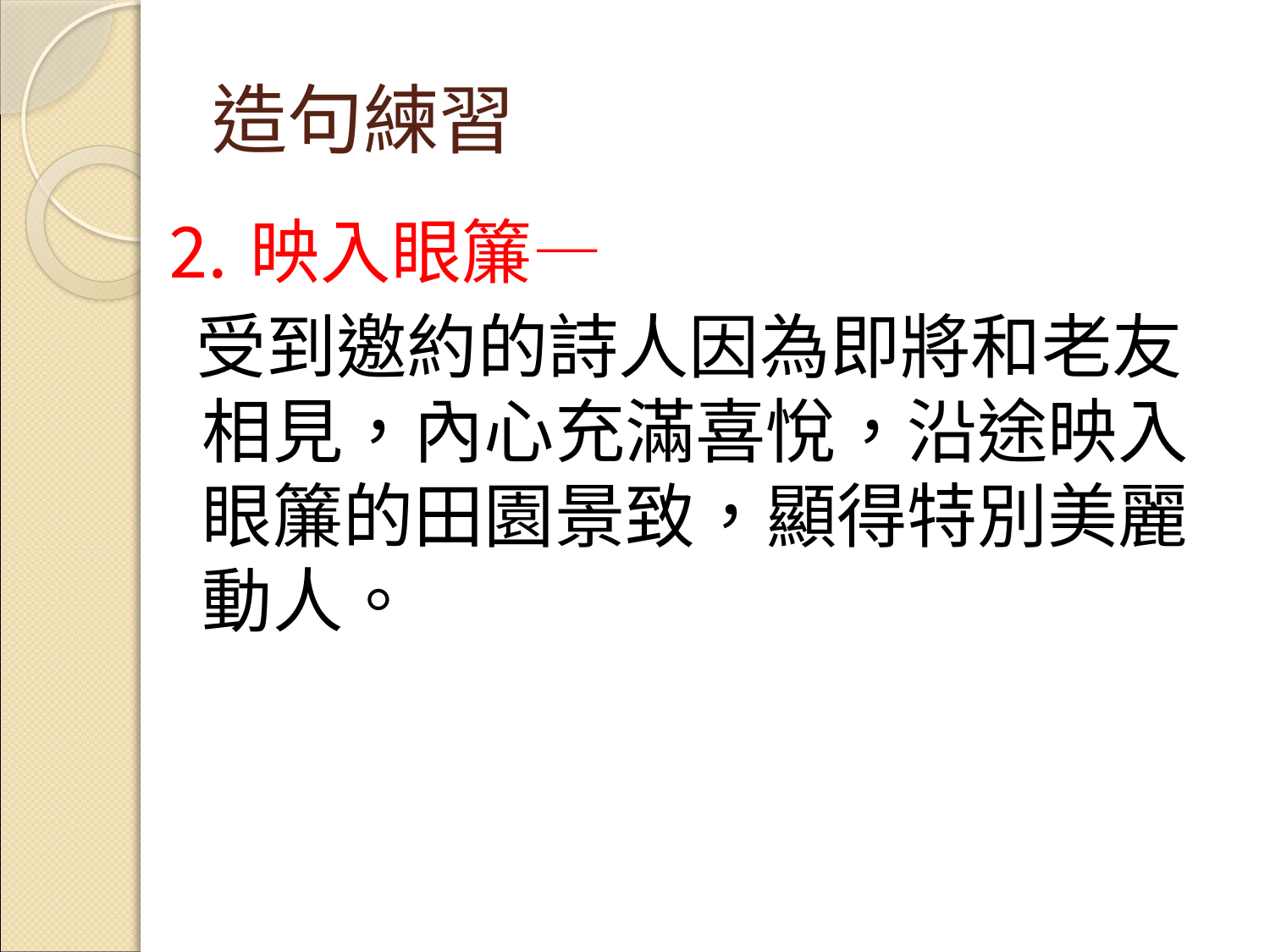

造句練習
⒉映入眼簾—
 受到邀約的詩人因為即將和老友相見，內心充滿喜悅，沿途映入眼簾的田園景致，顯得特別美麗動人。